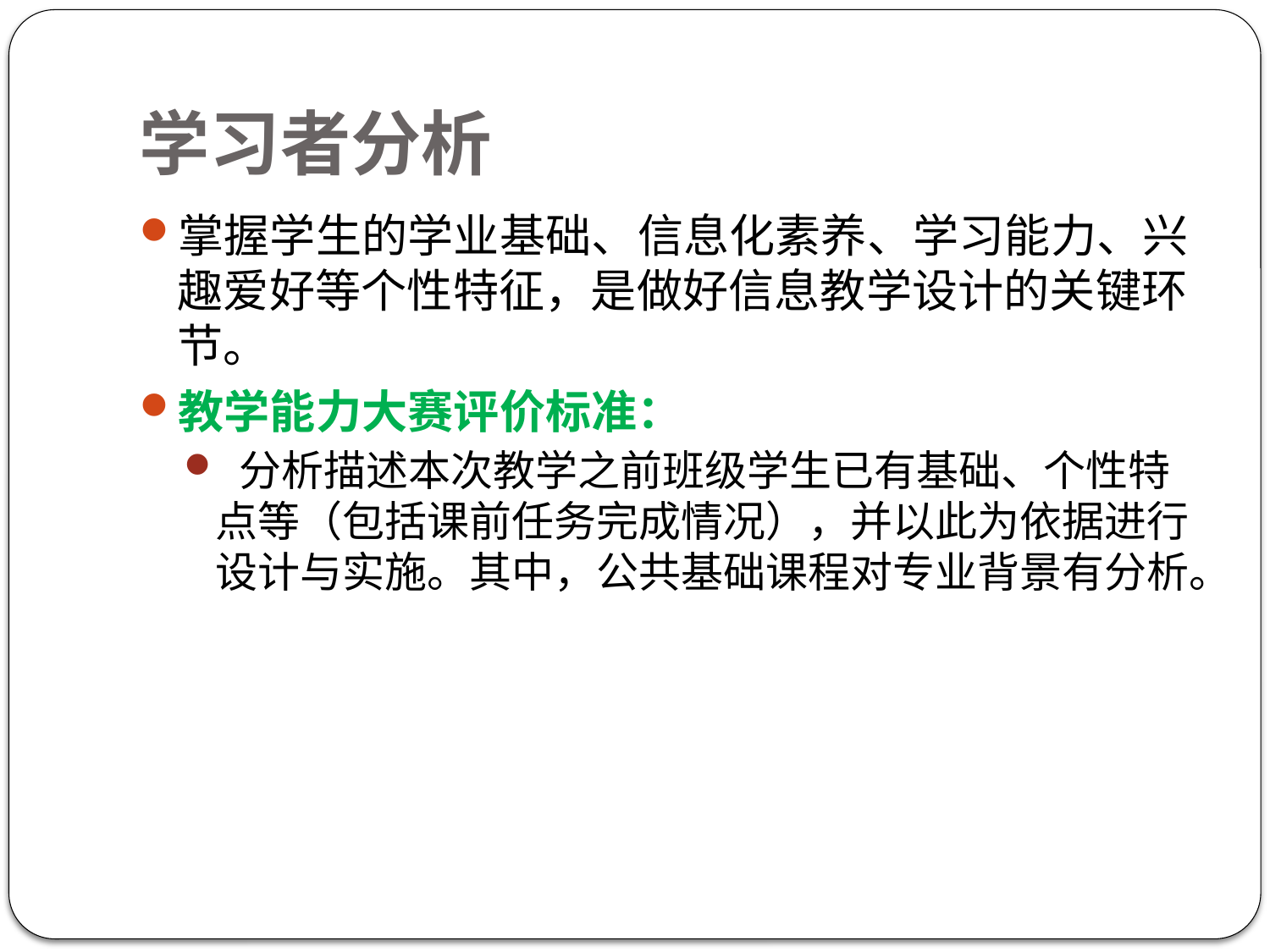

# 学习者分析
掌握学生的学业基础、信息化素养、学习能力、兴趣爱好等个性特征，是做好信息教学设计的关键环节。
教学能力大赛评价标准：
 分析描述本次教学之前班级学生已有基础、个性特点等（包括课前任务完成情况），并以此为依据进行设计与实施。其中，公共基础课程对专业背景有分析。